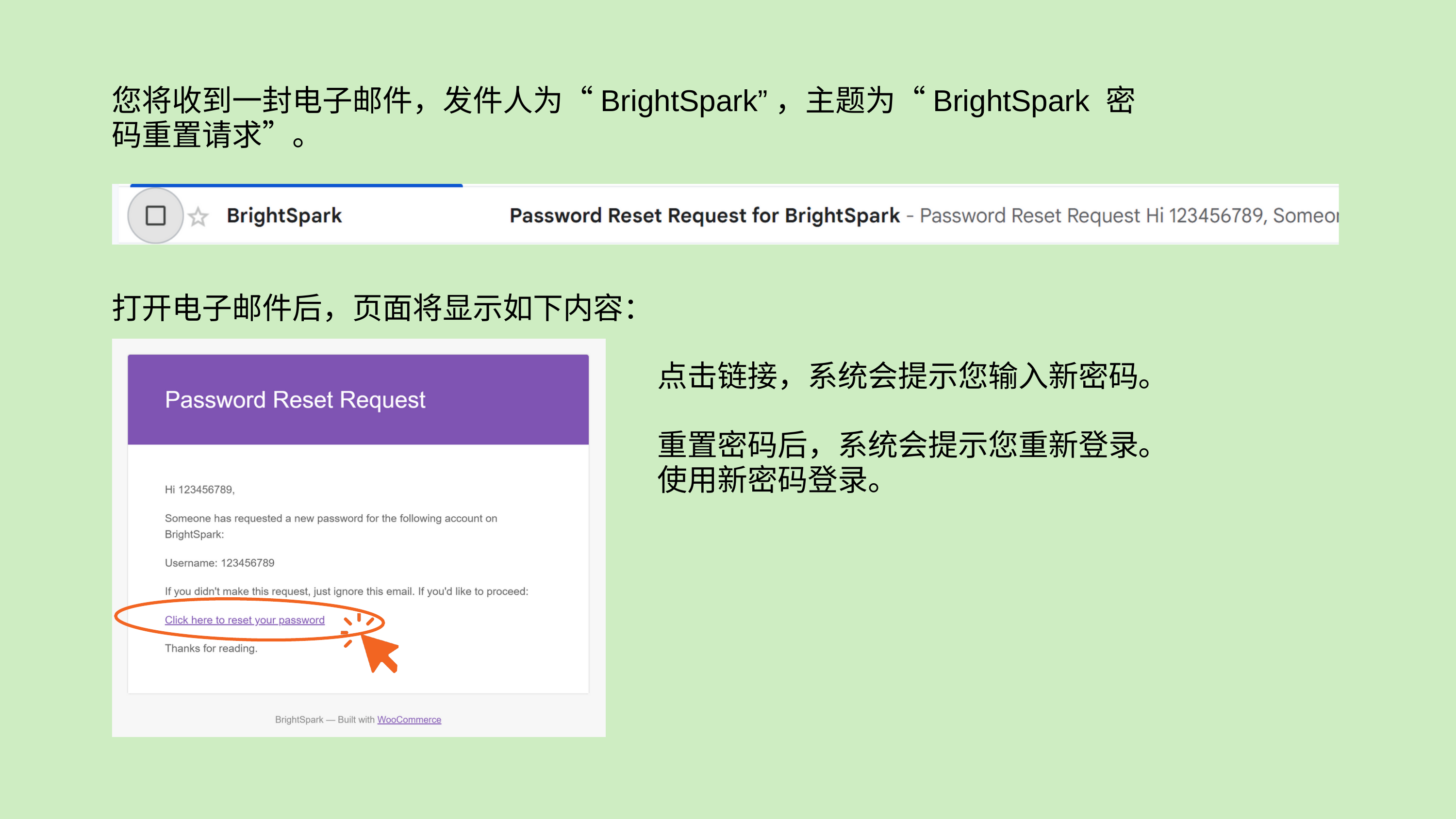

您将收到一封电子邮件，发件人为“BrightSpark”，主题为“BrightSpark 密码重置请求”。

打开电子邮件后，页面将显示如下内容：

点击链接，系统会提示您输入新密码。

重置密码后，系统会提示您重新登录。使用新密码登录。